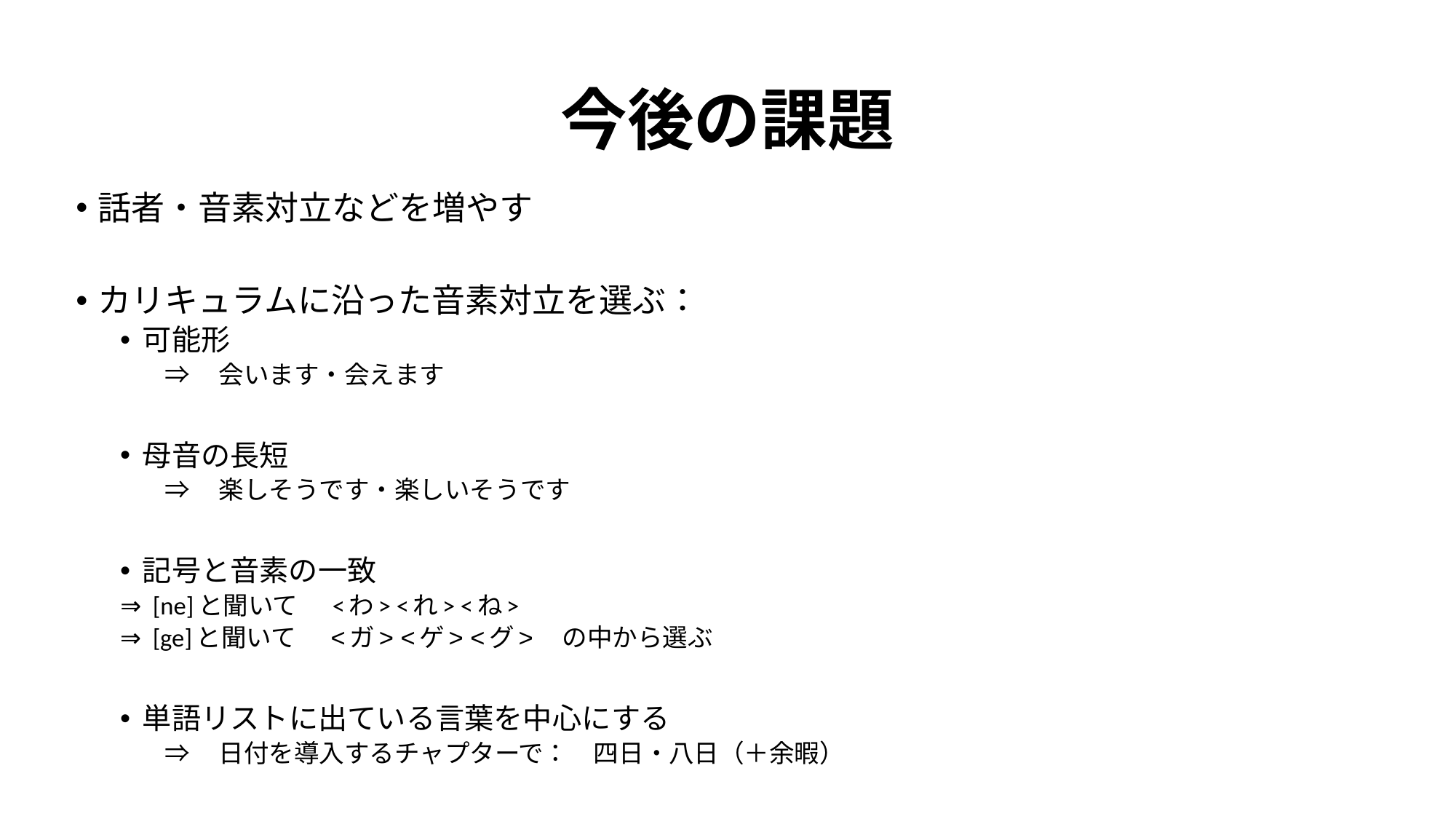

# 今後の課題
話者・音素対立などを増やす

カリキュラムに沿った音素対立を選ぶ：
可能形
⇒　会います・会えます

母音の長短
⇒　楽しそうです・楽しいそうです

記号と音素の一致
⇒  [ne]と聞いて 　<わ> <れ> <ね>
⇒  [ge]と聞いて 　<ガ> <ゲ> <グ>　の中から選ぶ

単語リストに出ている言葉を中心にする
⇒　日付を導入するチャプターで：　四日・八日（＋余暇）